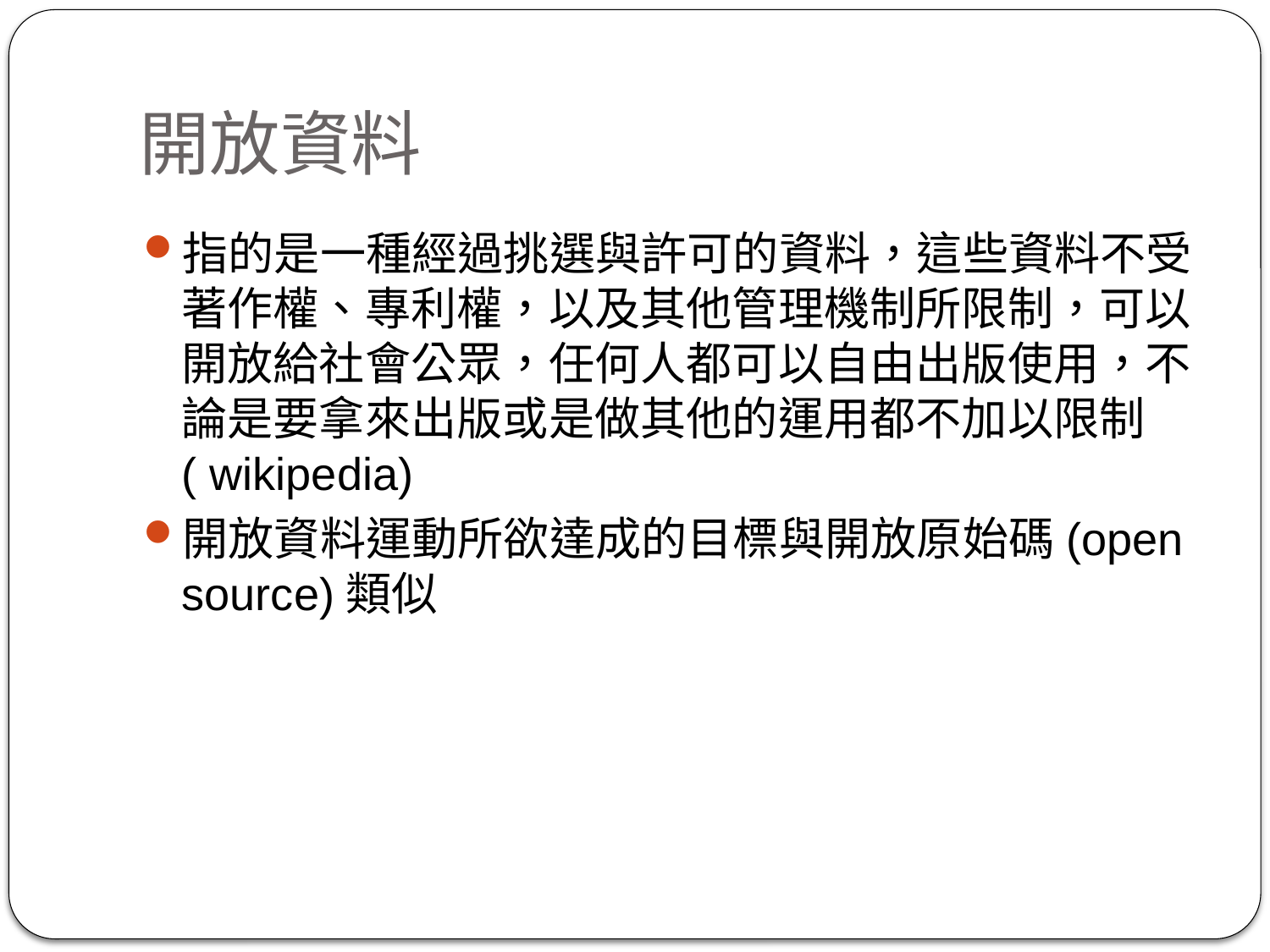

# 開放資料
指的是一種經過挑選與許可的資料，這些資料不受著作權、專利權，以及其他管理機制所限制，可以開放給社會公眾，任何人都可以自由出版使用，不論是要拿來出版或是做其他的運用都不加以限制( wikipedia)
開放資料運動所欲達成的目標與開放原始碼(open source)類似